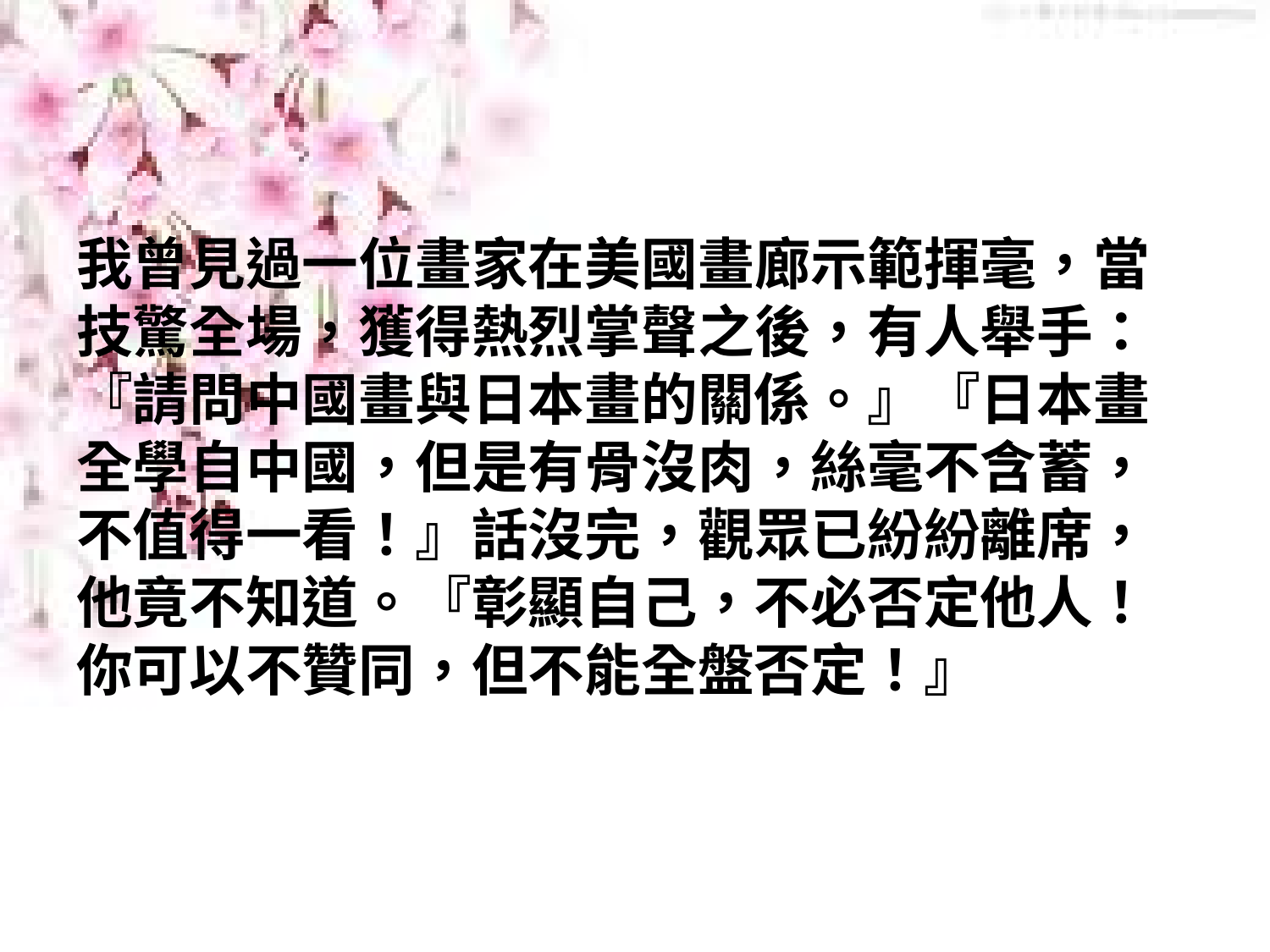

#
我曾見過一位畫家在美國畫廊示範揮毫，當技驚全場，獲得熱烈掌聲之後，有人舉手：『請問中國畫與日本畫的關係。』『日本畫全學自中國，但是有骨沒肉，絲毫不含蓄，不值得一看！』話沒完，觀眾已紛紛離席，他竟不知道。『彰顯自己，不必否定他人！你可以不贊同，但不能全盤否定！』